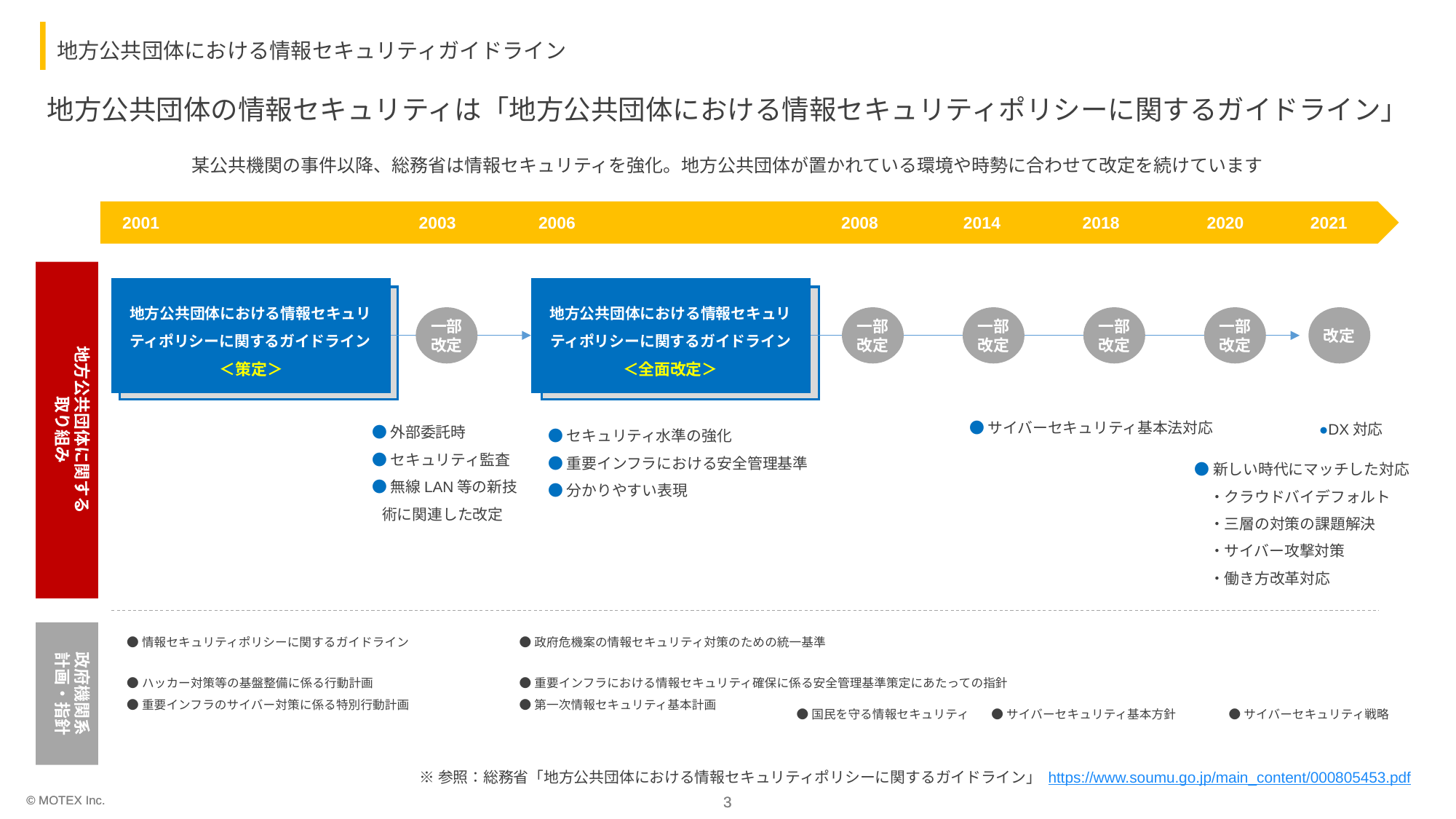

地方公共団体における情報セキュリティガイドライン
地方公共団体の情報セキュリティは「地方公共団体における情報セキュリティポリシーに関するガイドライン」
某公共機関の事件以降、総務省は情報セキュリティを強化。地方公共団体が置かれている環境や時勢に合わせて改定を続けています
2001
2003
2006
2008
2014
2018
2020
2021

地方公共団体に関する
取り組み

地方公共団体における情報セキュリティポリシーに関するガイドライン
＜策定＞
地方公共団体における情報セキュリティポリシーに関するガイドライン
＜全面改定＞
一部
改定
一部
改定
一部
改定
一部
改定
一部
改定
改定
●サイバーセキュリティ基本法対応
●DX対応
●外部委託時
●セキュリティ監査
●無線LAN等の新技術に関連した改定
●セキュリティ水準の強化
●重要インフラにおける安全管理基準
●分かりやすい表現
●新しい時代にマッチした対応
　・クラウドバイデフォルト
　・三層の対策の課題解決
　・サイバー攻撃対策
　・働き方改革対応
政府機関系
計画・指針
●情報セキュリティポリシーに関するガイドライン
●政府危機案の情報セキュリティ対策のための統一基準
●ハッカー対策等の基盤整備に係る行動計画
●重要インフラのサイバー対策に係る特別行動計画
●重要インフラにおける情報セキュリティ確保に係る安全管理基準策定にあたっての指針
●第一次情報セキュリティ基本計画
●国民を守る情報セキュリティ
●サイバーセキュリティ基本方針
●サイバーセキュリティ戦略
※参照：総務省「地方公共団体における情報セキュリティポリシーに関するガイドライン」 https://www.soumu.go.jp/main_content/000805453.pdf